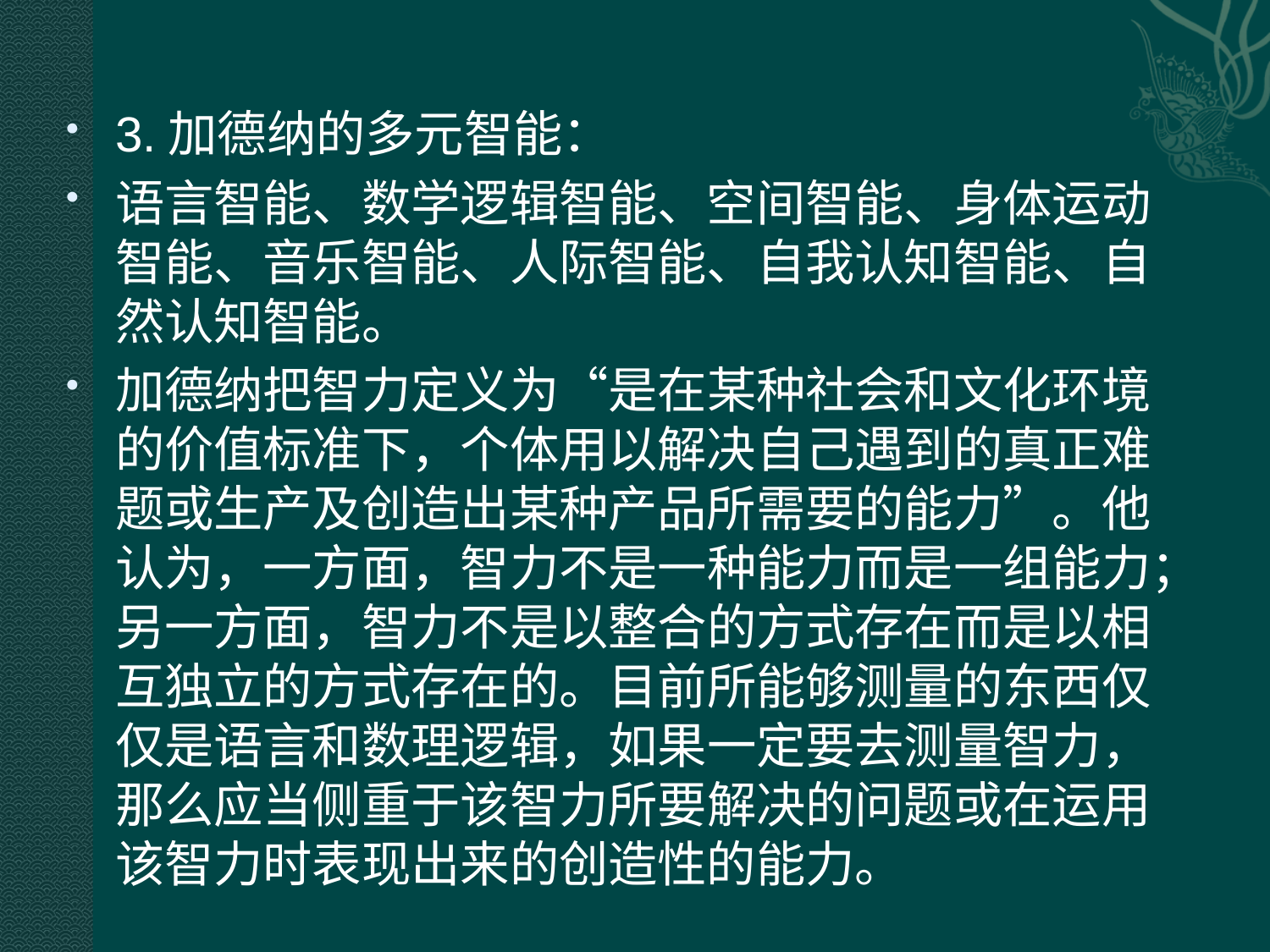

#
3.加德纳的多元智能：
语言智能、数学逻辑智能、空间智能、身体运动智能、音乐智能、人际智能、自我认知智能、自然认知智能。
加德纳把智力定义为“是在某种社会和文化环境的价值标准下，个体用以解决自己遇到的真正难题或生产及创造出某种产品所需要的能力”。他认为，一方面，智力不是一种能力而是一组能力；另一方面，智力不是以整合的方式存在而是以相互独立的方式存在的。目前所能够测量的东西仅仅是语言和数理逻辑，如果一定要去测量智力，那么应当侧重于该智力所要解决的问题或在运用该智力时表现出来的创造性的能力。